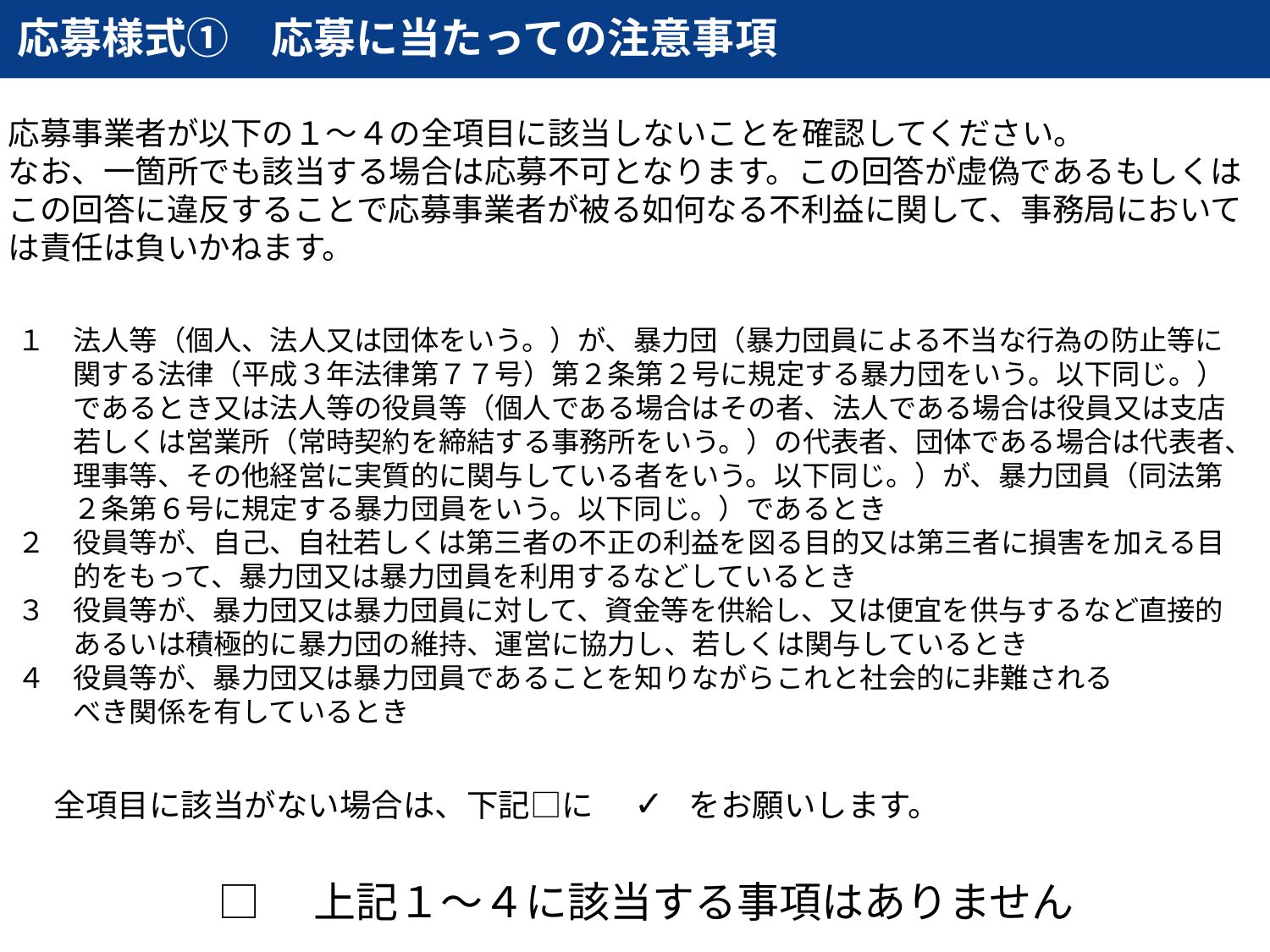

# 応募様式①　応募に当たっての注意事項
応募事業者が以下の１～４の全項目に該当しないことを確認してください。
なお、一箇所でも該当する場合は応募不可となります。この回答が虚偽であるもしくはこの回答に違反することで応募事業者が被る如何なる不利益に関して、事務局においては責任は負いかねます。
１　法人等（個人、法人又は団体をいう。）が、暴力団（暴力団員による不当な行為の防止等に
　　関する法律（平成３年法律第７７号）第２条第２号に規定する暴力団をいう。以下同じ。）
　　であるとき又は法人等の役員等（個人である場合はその者、法人である場合は役員又は支店
　　若しくは営業所（常時契約を締結する事務所をいう。）の代表者、団体である場合は代表者、
　　理事等、その他経営に実質的に関与している者をいう。以下同じ。）が、暴力団員（同法第
　　２条第６号に規定する暴力団員をいう。以下同じ。）であるとき
２　役員等が、自己、自社若しくは第三者の不正の利益を図る目的又は第三者に損害を加える目
　　的をもって、暴力団又は暴力団員を利用するなどしているとき
３　役員等が、暴力団又は暴力団員に対して、資金等を供給し、又は便宜を供与するなど直接的
　　あるいは積極的に暴力団の維持、運営に協力し、若しくは関与しているとき
４　役員等が、暴力団又は暴力団員であることを知りながらこれと社会的に非難される
　　べき関係を有しているとき
✓
全項目に該当がない場合は、下記□に　　　をお願いします。
□　上記１～４に該当する事項はありません